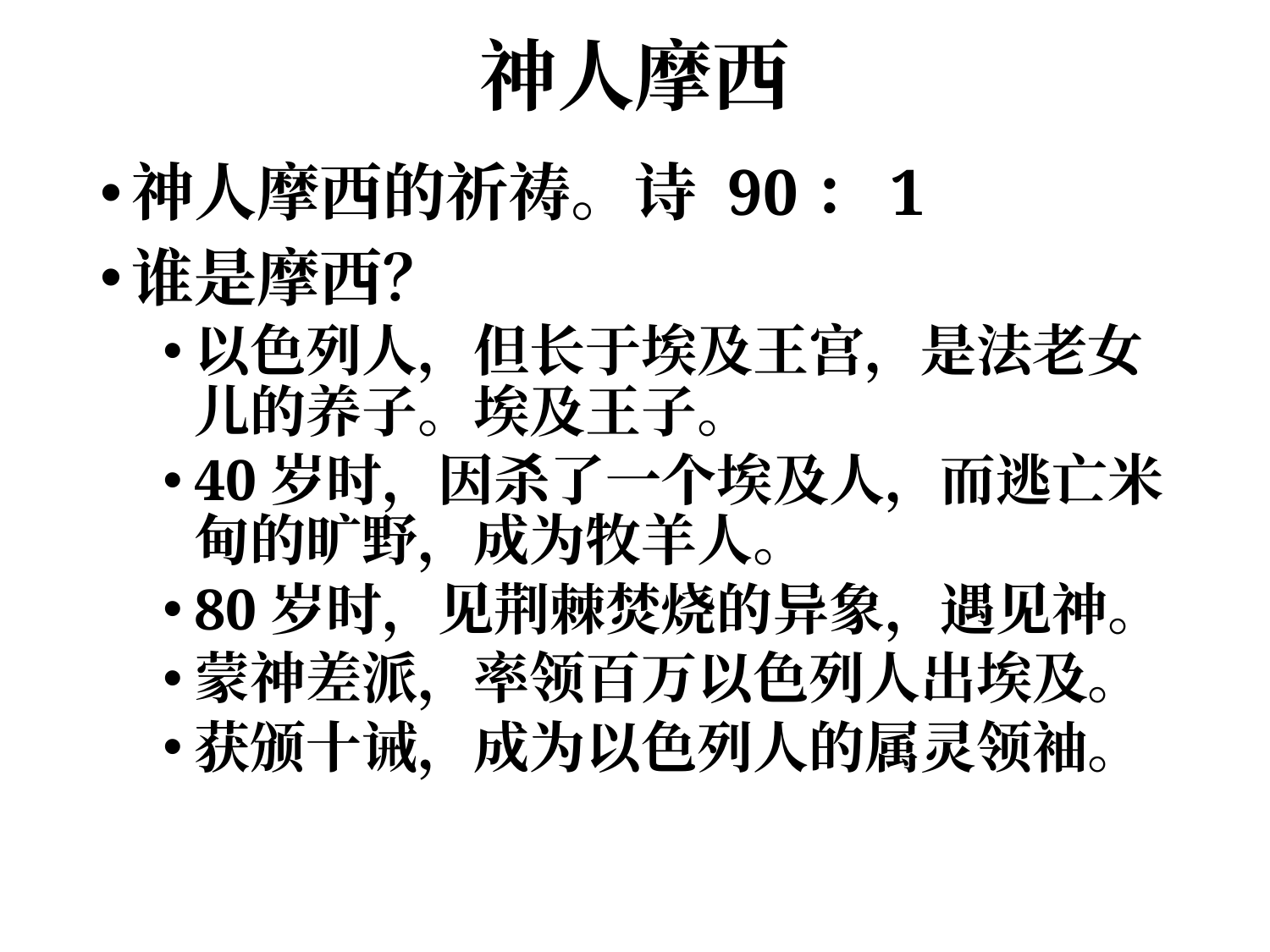

# 神人摩西
神人摩西的祈祷。		诗 90：1
谁是摩西？
以色列人，但长于埃及王宫，是法老女儿的养子。埃及王子。
40岁时，因杀了一个埃及人，而逃亡米甸的旷野，成为牧羊人。
80岁时，见荆棘焚烧的异象，遇见神。
蒙神差派，率领百万以色列人出埃及。
获颁十诫，成为以色列人的属灵领袖。